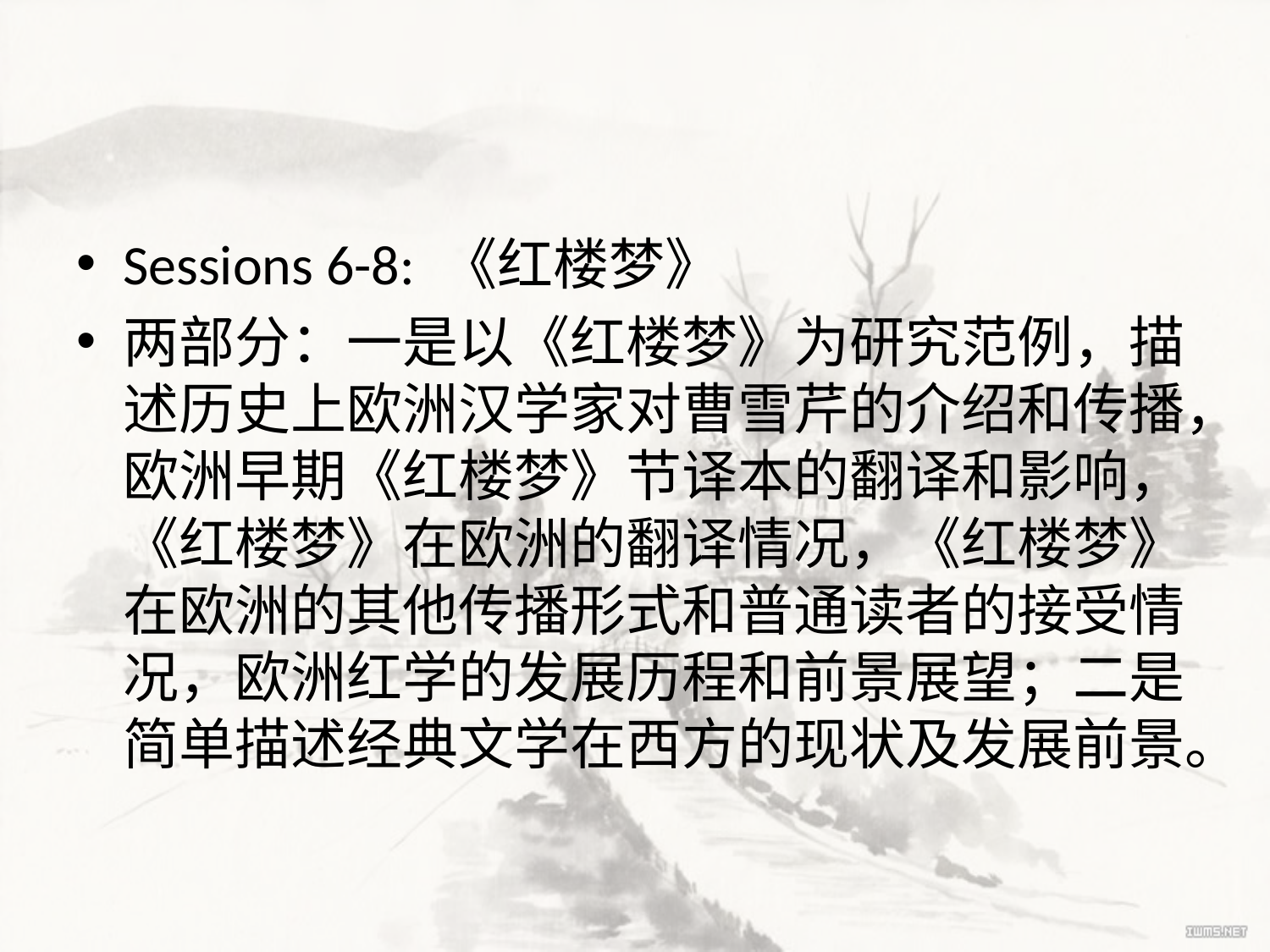

#
Sessions 6-8: 《红楼梦》
两部分：一是以《红楼梦》为研究范例，描述历史上欧洲汉学家对曹雪芹的介绍和传播，欧洲早期《红楼梦》节译本的翻译和影响，《红楼梦》在欧洲的翻译情况，《红楼梦》在欧洲的其他传播形式和普通读者的接受情况，欧洲红学的发展历程和前景展望；二是简单描述经典文学在西方的现状及发展前景。